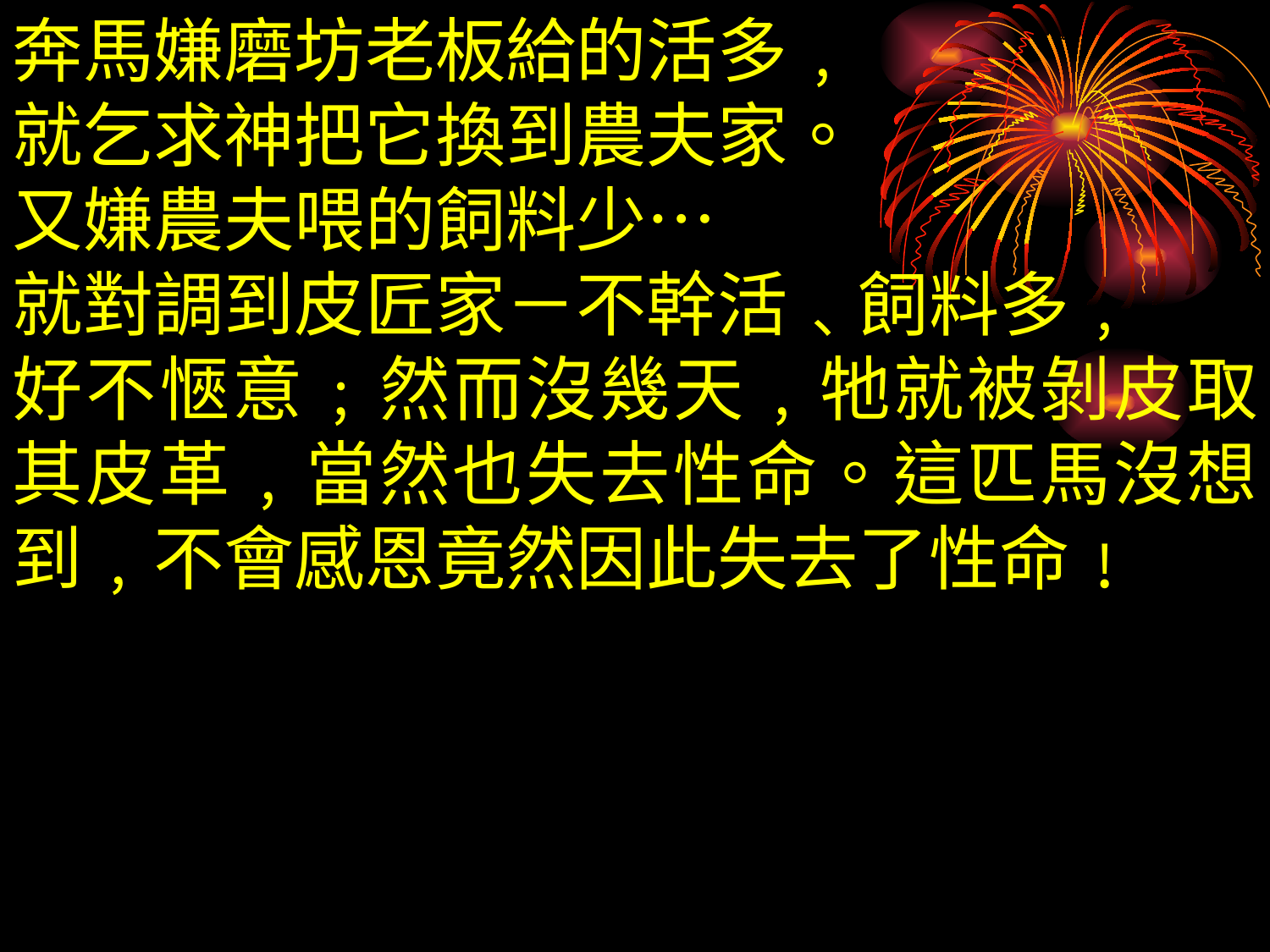

奔馬嫌磨坊老板給的活多﹐
就乞求神把它換到農夫家。
又嫌農夫喂的飼料少…
就對調到皮匠家－不幹活﹑飼料多﹐
好不愜意﹔然而沒幾天﹐牠就被剝皮取其皮革﹐當然也失去性命。這匹馬沒想到﹐不會感恩竟然因此失去了性命﹗